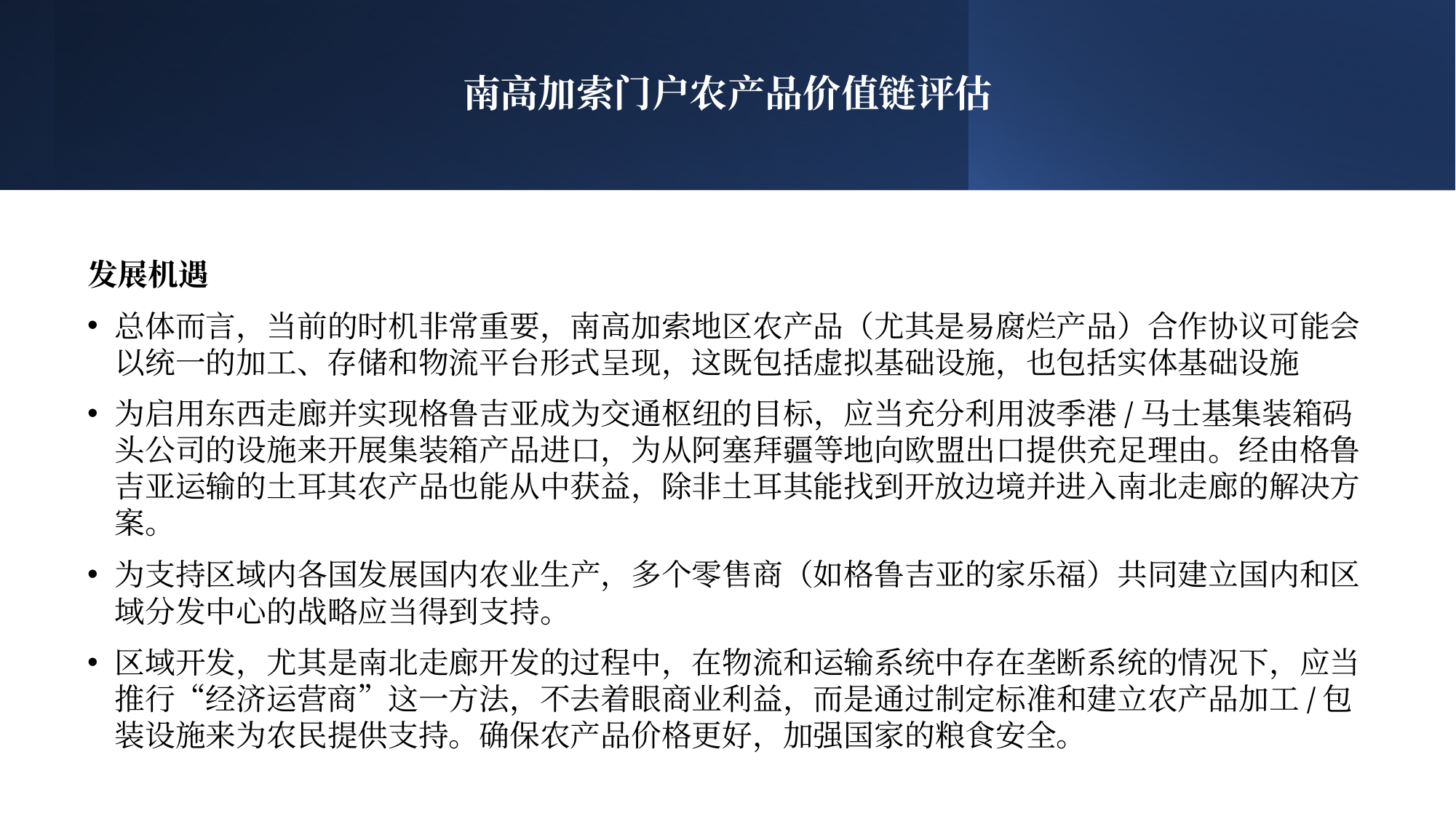

南高加索门户农产品价值链评估

发展机遇
总体而言，当前的时机非常重要，南高加索地区农产品（尤其是易腐烂产品）合作协议可能会以统一的加工、存储和物流平台形式呈现，这既包括虚拟基础设施，也包括实体基础设施
为启用东西走廊并实现格鲁吉亚成为交通枢纽的目标，应当充分利用波季港/马士基集装箱码头公司的设施来开展集装箱产品进口，为从阿塞拜疆等地向欧盟出口提供充足理由。经由格鲁吉亚运输的土耳其农产品也能从中获益，除非土耳其能找到开放边境并进入南北走廊的解决方案。
为支持区域内各国发展国内农业生产，多个零售商（如格鲁吉亚的家乐福）共同建立国内和区域分发中心的战略应当得到支持。
区域开发，尤其是南北走廊开发的过程中，在物流和运输系统中存在垄断系统的情况下，应当推行“经济运营商”这一方法，不去着眼商业利益，而是通过制定标准和建立农产品加工/包装设施来为农民提供支持。确保农产品价格更好，加强国家的粮食安全。